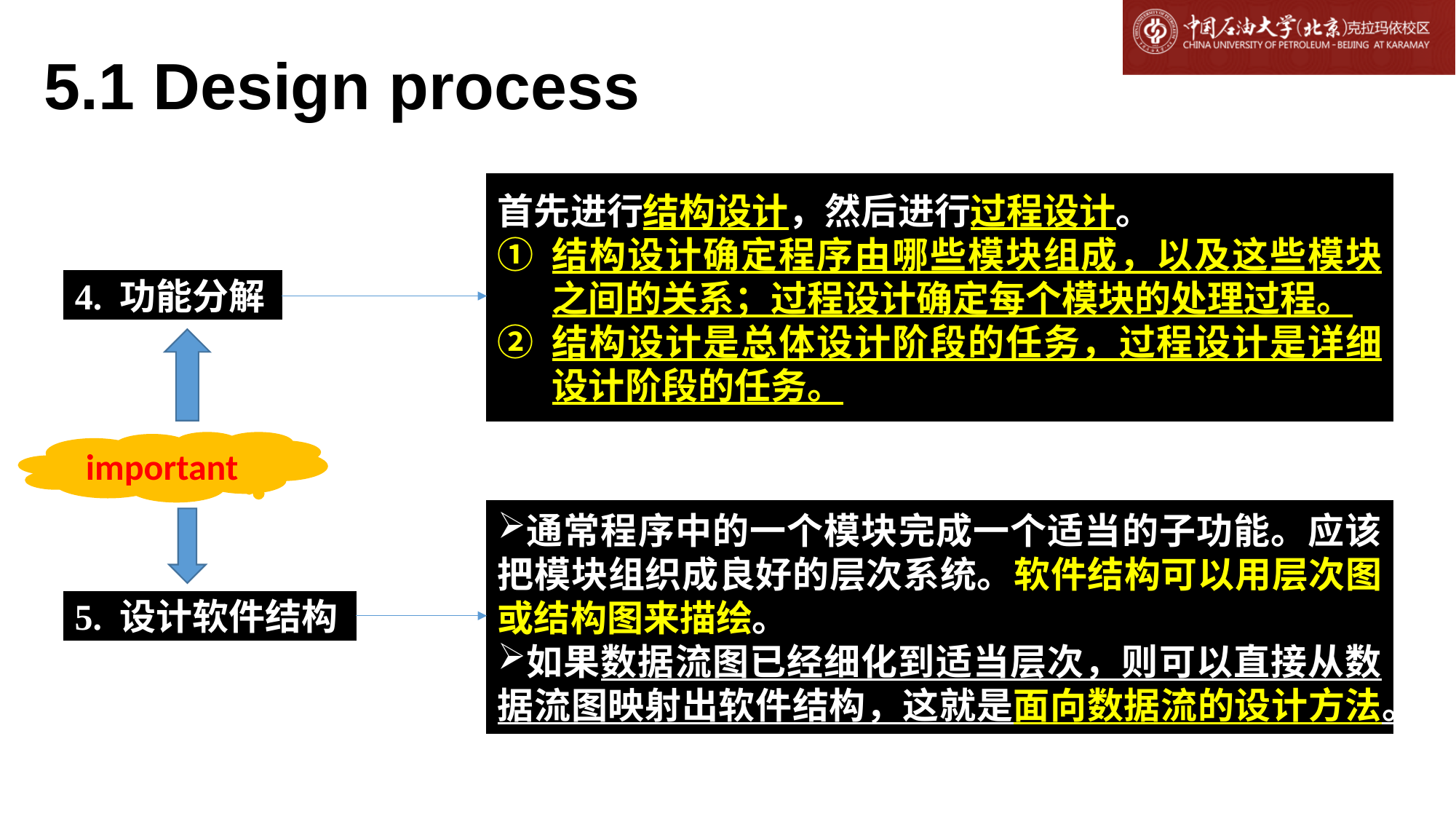

# 5.1 Design process
首先进行结构设计，然后进行过程设计。
结构设计确定程序由哪些模块组成，以及这些模块之间的关系；过程设计确定每个模块的处理过程。
结构设计是总体设计阶段的任务，过程设计是详细设计阶段的任务。
4. 功能分解

important
通常程序中的一个模块完成一个适当的子功能。应该把模块组织成良好的层次系统。软件结构可以用层次图或结构图来描绘。
如果数据流图已经细化到适当层次，则可以直接从数据流图映射出软件结构，这就是面向数据流的设计方法。

5. 设计软件结构